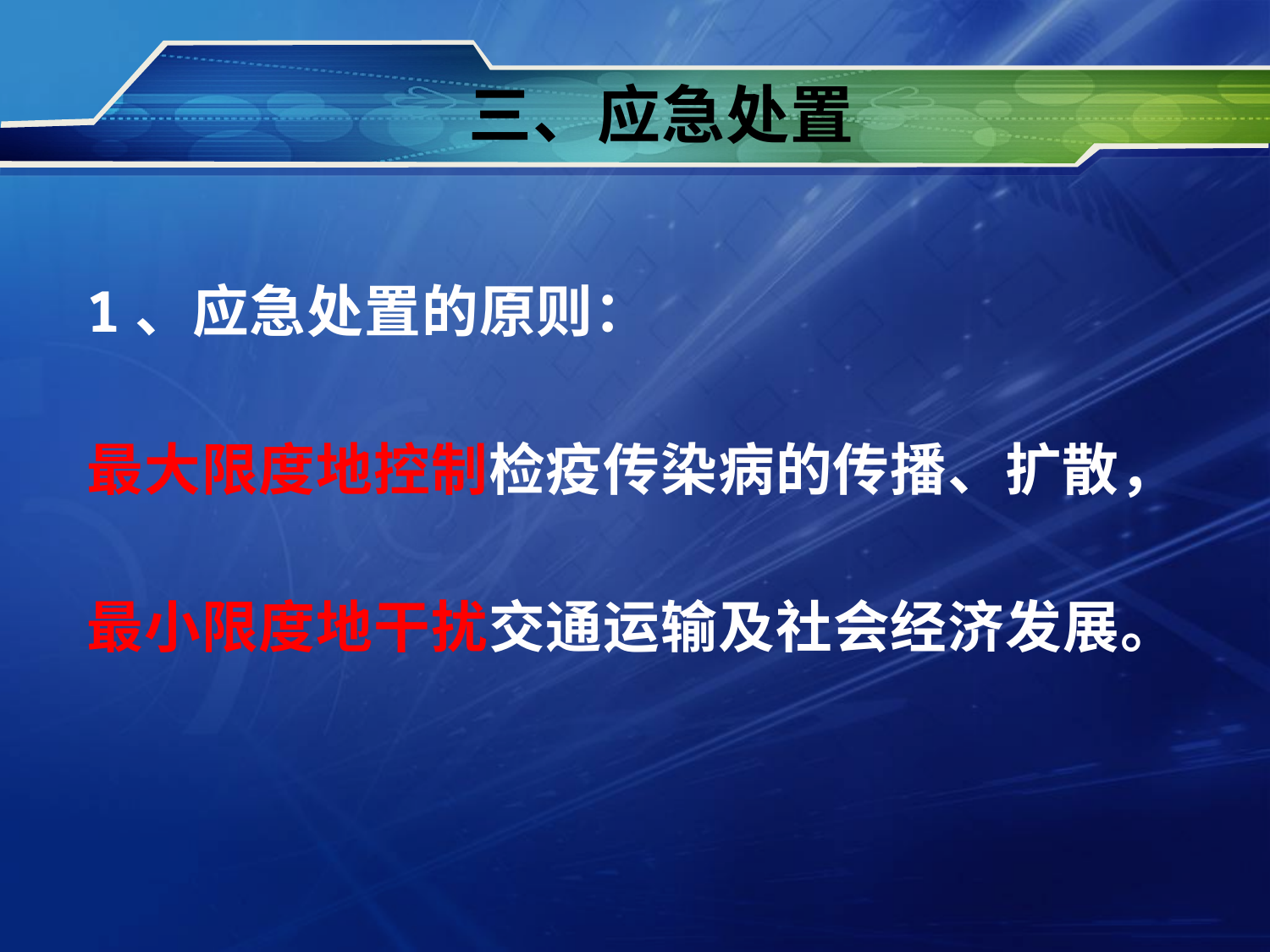

# 三、应急处置

1、应急处置的原则：

最大限度地控制检疫传染病的传播、扩散，

最小限度地干扰交通运输及社会经济发展。